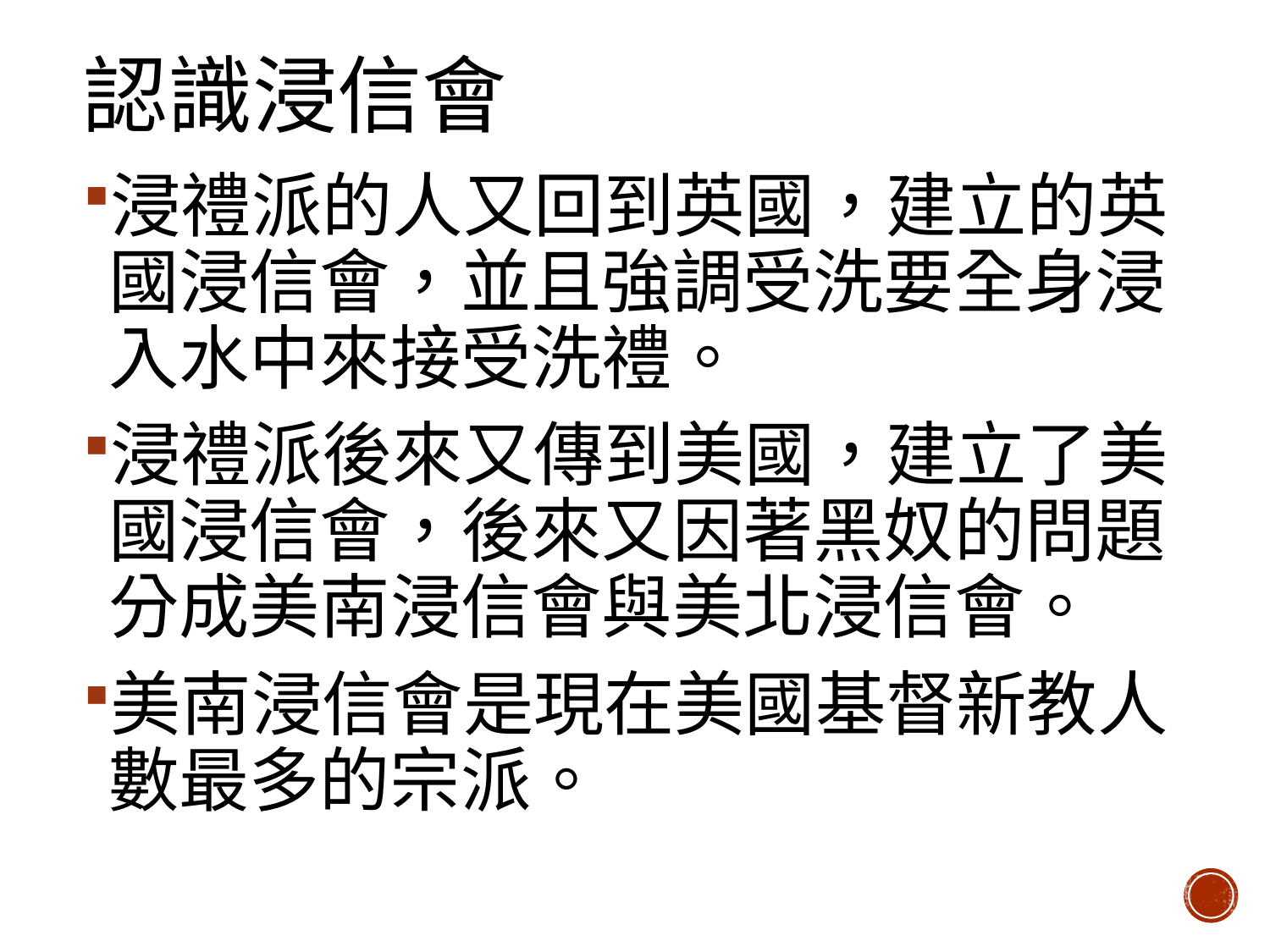

# 認識浸信會
浸禮派的人又回到英國，建立的英國浸信會，並且強調受洗要全身浸入水中來接受洗禮。
浸禮派後來又傳到美國，建立了美國浸信會，後來又因著黑奴的問題分成美南浸信會與美北浸信會。
美南浸信會是現在美國基督新教人數最多的宗派。